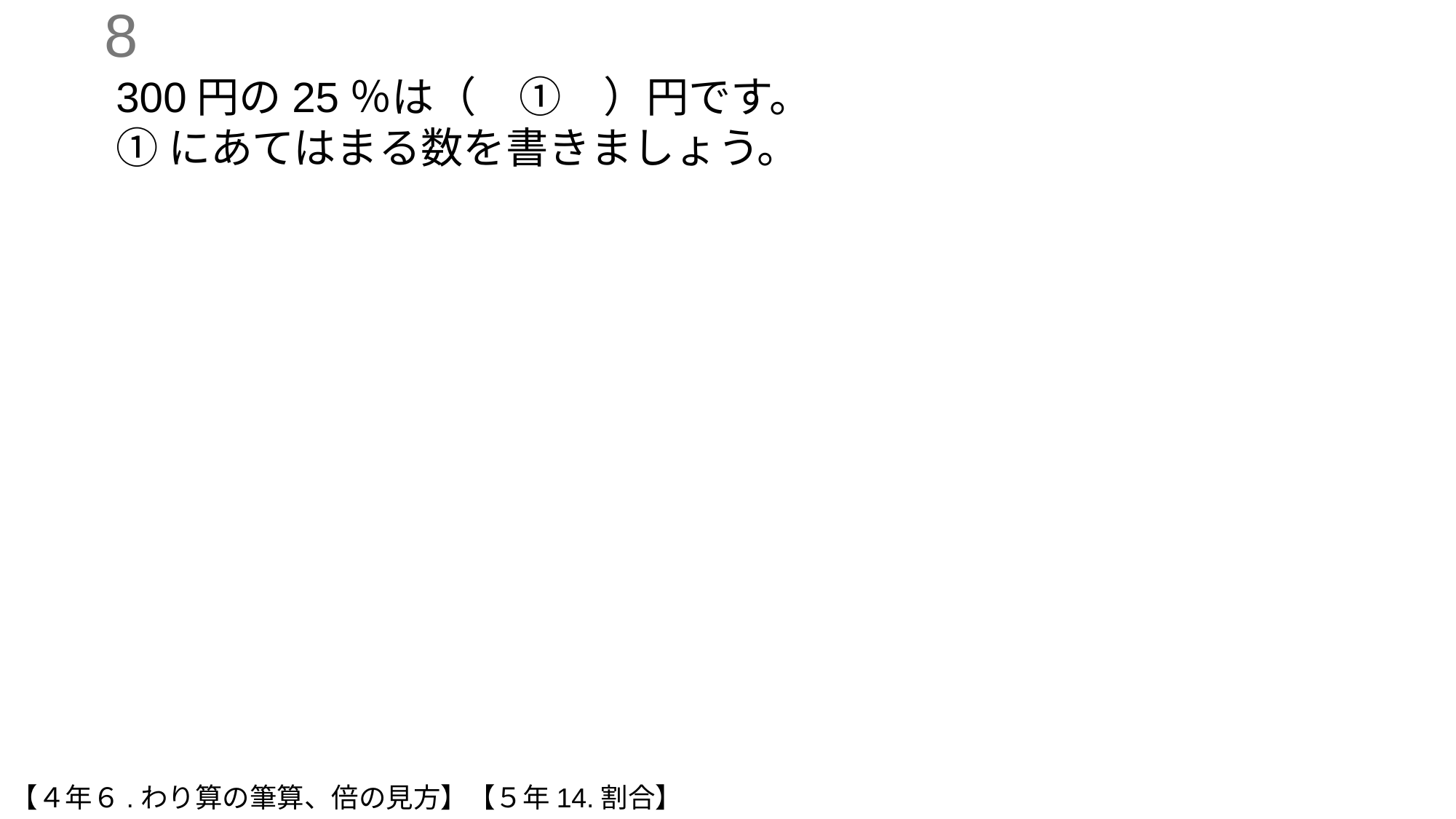

8
300円の25％は（　①　）円です。
①にあてはまる数を書きましょう。
【４年６.わり算の筆算、倍の見方】【５年14.割合】